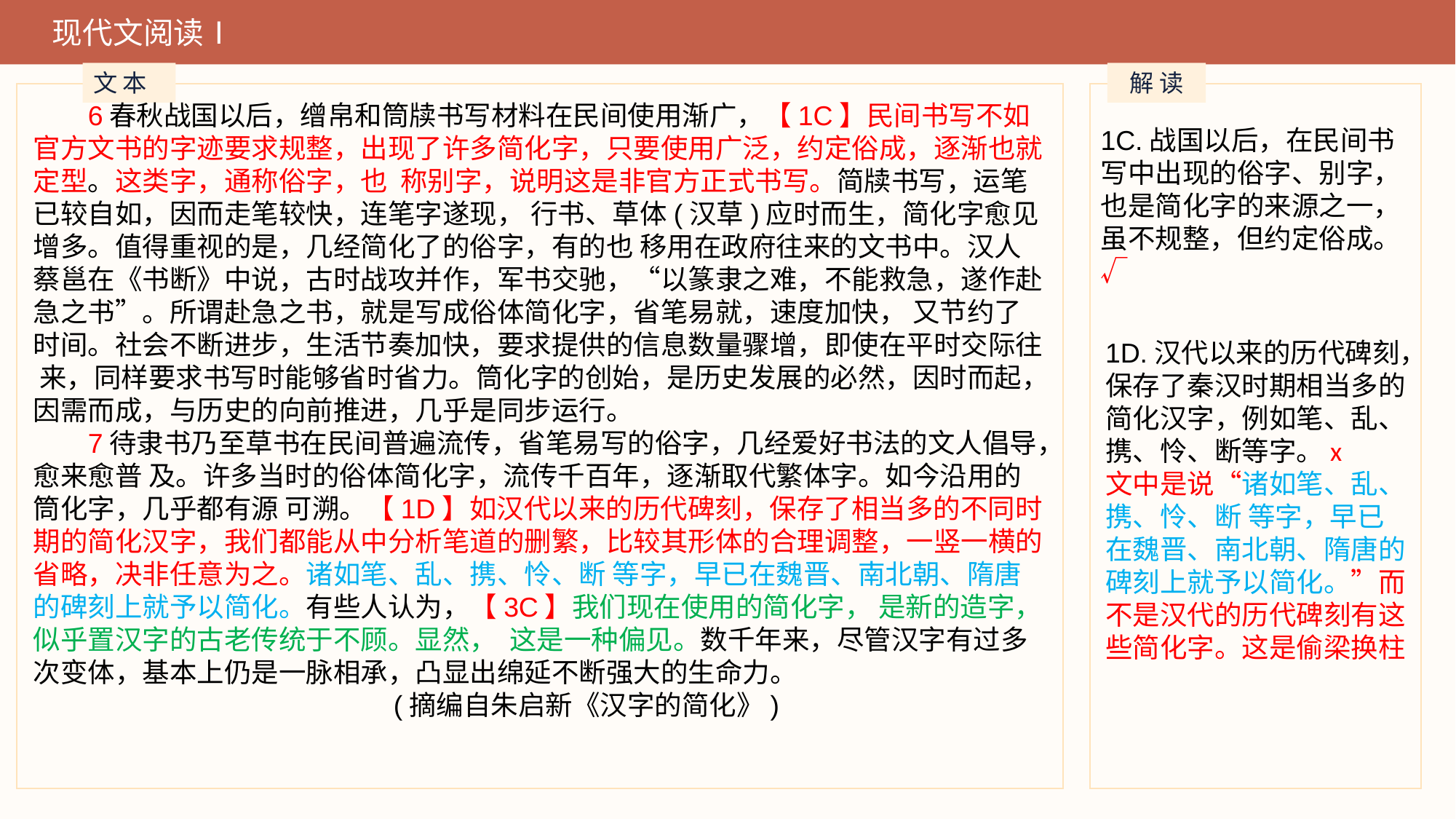

现代文阅读Ⅰ
文 本
解 读

6春秋战国以后，缯帛和筒牍书写材料在民间使用渐广，【1C】民间书写不如官方文书的字迹要求规整，出现了许多简化字，只要使用广泛，约定俗成，逐渐也就定型。这类字，通称俗字，也  称别字，说明这是非官方正式书写。简牍书写，运笔已较自如，因而走笔较快，连笔字遂现， 行书、草体(汉草)应时而生，简化字愈见增多。值得重视的是，几经简化了的俗字，有的也 移用在政府往来的文书中。汉人蔡邕在《书断》中说，古时战攻并作，军书交驰，“以篆隶之难，不能救急，遂作赴急之书”。所谓赴急之书，就是写成俗体简化字，省笔易就，速度加快， 又节约了时间。社会不断进步，生活节奏加快，要求提供的信息数量骤增，即使在平时交际往  来，同样要求书写时能够省时省力。筒化字的创始，是历史发展的必然，因时而起，因需而成，与历史的向前推进，几乎是同步运行。
7待隶书乃至草书在民间普遍流传，省笔易写的俗字，几经爱好书法的文人倡导，愈来愈普 及。许多当时的俗体简化字，流传千百年，逐渐取代繁体字。如今沿用的筒化字，几乎都有源 可溯。【1D】如汉代以来的历代碑刻，保存了相当多的不同时期的简化汉字，我们都能从中分析笔道的删繁，比较其形体的合理调整，一竖一横的省略，决非任意为之。诸如笔、乱、携、怜、断 等字，早已在魏晋、南北朝、隋唐的碑刻上就予以简化。有些人认为，【3C】我们现在使用的简化字， 是新的造字，似乎置汉字的古老传统于不顾。显然，  这是一种偏见。数千年来，尽管汉字有过多次变体，基本上仍是一脉相承，凸显出绵延不断强大的生命力。
                                        (摘编自朱启新《汉字的简化》)
1C.战国以后，在民间书写中出现的俗字、别字，也是简化字的来源之一，虽不规整，但约定俗成。
√
1D.汉代以来的历代碑刻，保存了秦汉时期相当多的简化汉字，例如笔、乱、携、怜、断等字。x
文中是说“诸如笔、乱、携、怜、断 等字，早已在魏晋、南北朝、隋唐的碑刻上就予以简化。”而不是汉代的历代碑刻有这些简化字。这是偷梁换柱